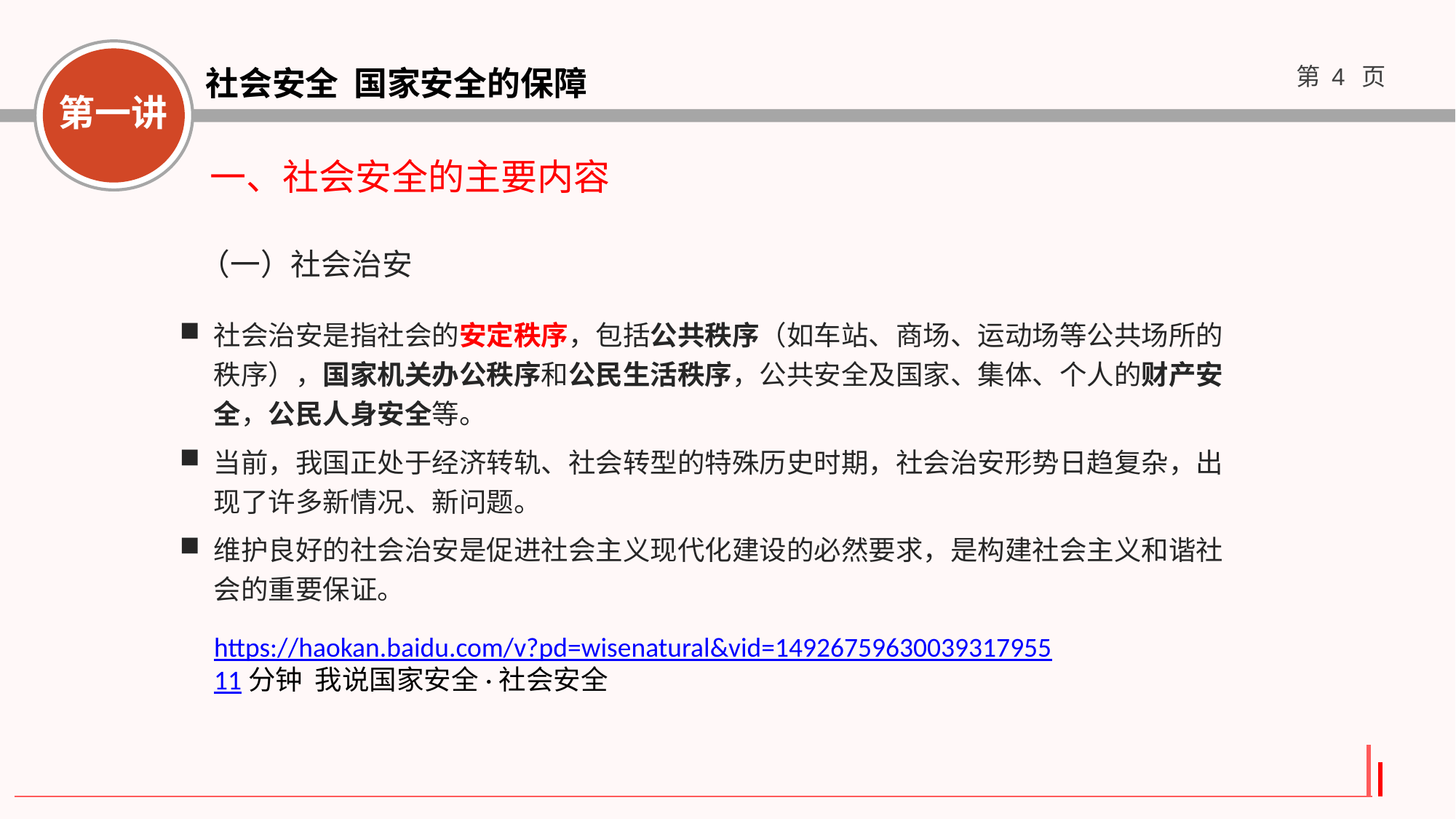

一、社会安全的主要内容
（一）社会治安
社会治安是指社会的安定秩序，包括公共秩序（如车站、商场、运动场等公共场所的秩序），国家机关办公秩序和公民生活秩序，公共安全及国家、集体、个人的财产安全，公民人身安全等。
当前，我国正处于经济转轨、社会转型的特殊历史时期，社会治安形势日趋复杂，出现了许多新情况、新问题。
维护良好的社会治安是促进社会主义现代化建设的必然要求，是构建社会主义和谐社会的重要保证。
https://haokan.baidu.com/v?pd=wisenatural&vid=1492675963003931795511分钟  我说国家安全·社会安全